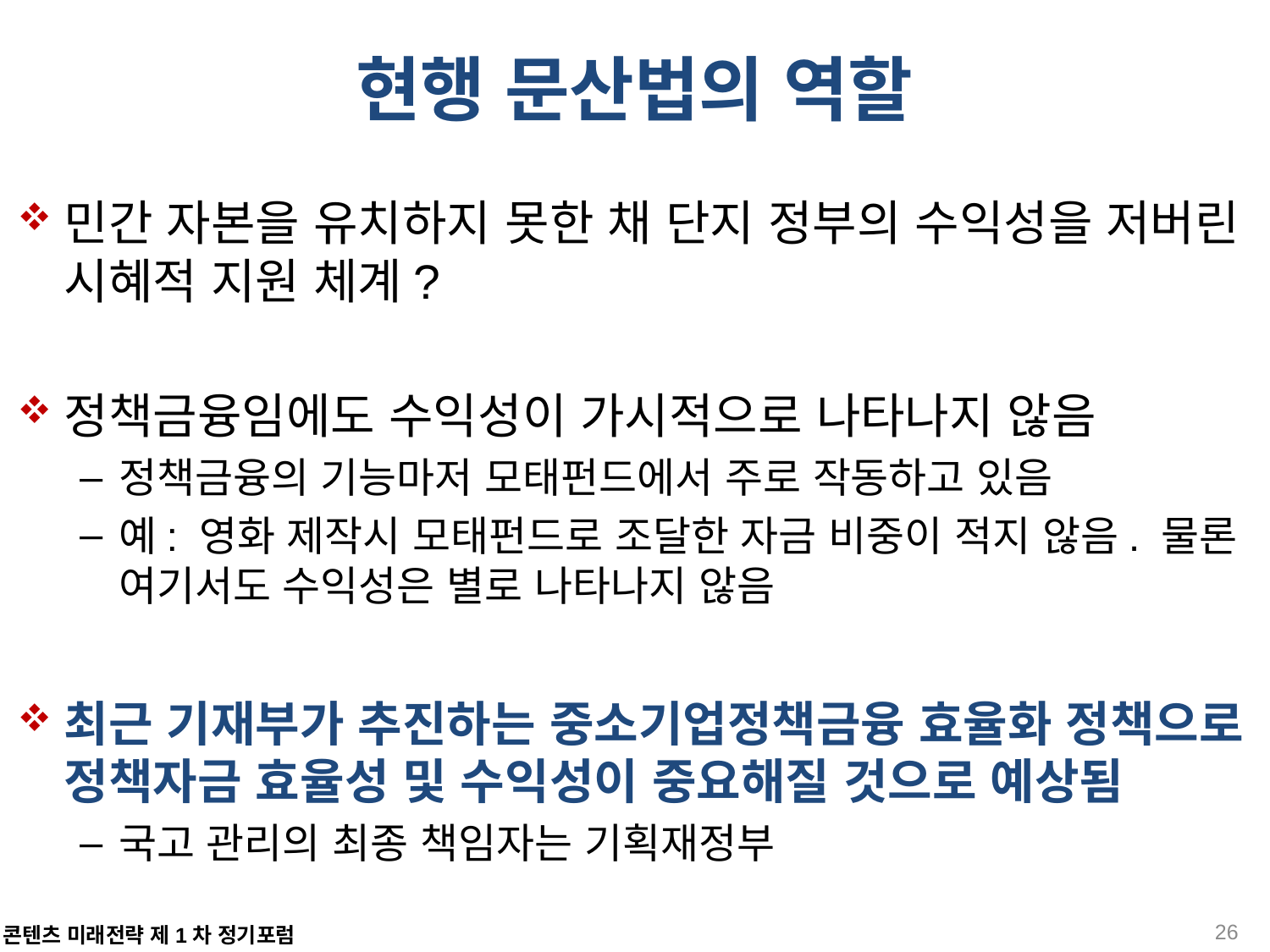

# 현행 문산법의 역할
민간 자본을 유치하지 못한 채 단지 정부의 수익성을 저버린 시혜적 지원 체계?

정책금융임에도 수익성이 가시적으로 나타나지 않음
정책금융의 기능마저 모태펀드에서 주로 작동하고 있음
예: 영화 제작시 모태펀드로 조달한 자금 비중이 적지 않음. 물론 여기서도 수익성은 별로 나타나지 않음

최근 기재부가 추진하는 중소기업정책금융 효율화 정책으로 정책자금 효율성 및 수익성이 중요해질 것으로 예상됨
국고 관리의 최종 책임자는 기획재정부
26